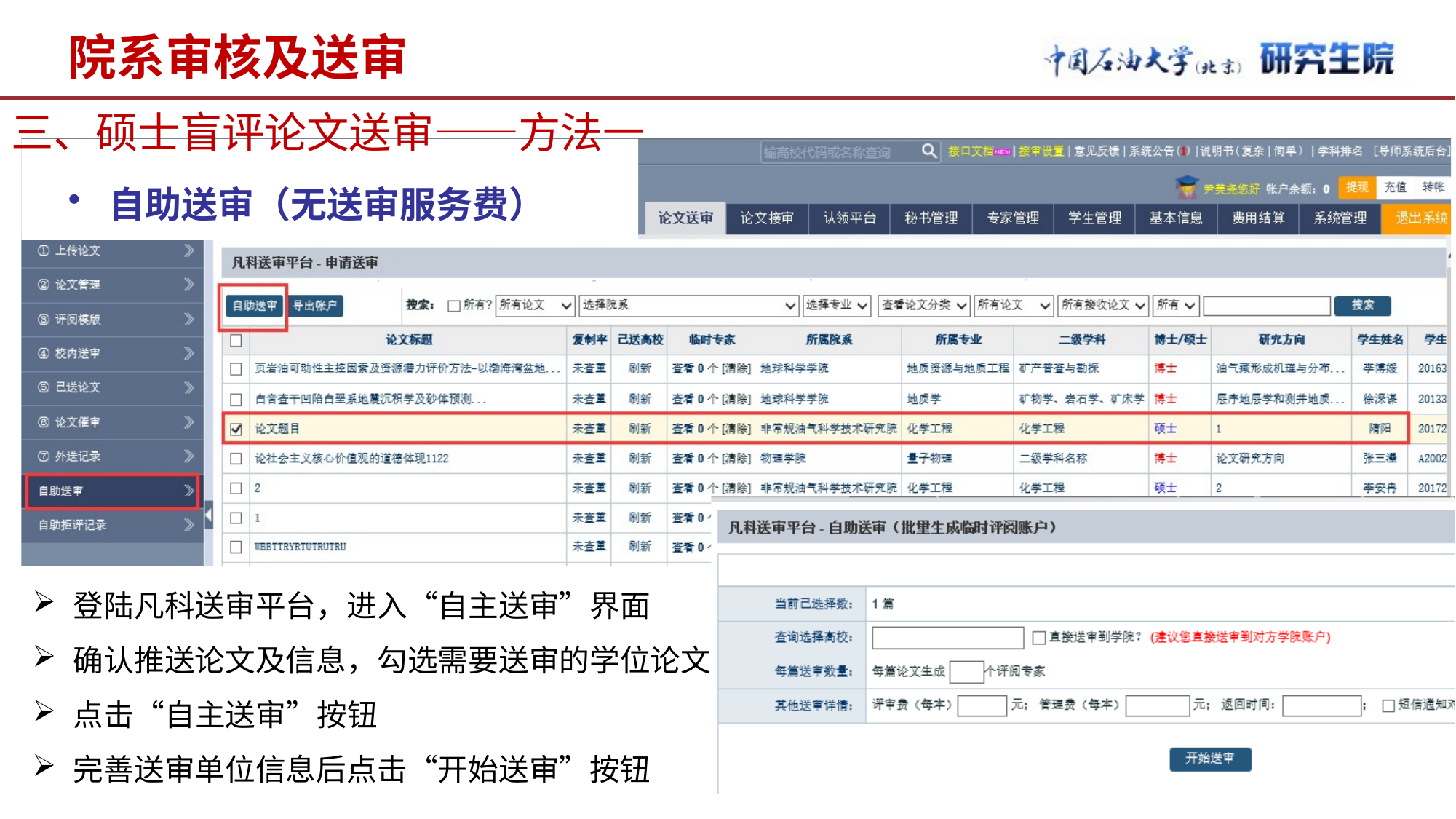

# 院系审核及送审
三、硕士盲评论文送审——方法一
自助送审（无送审服务费）

登陆凡科送审平台，进入“自主送审”界面
确认推送论文及信息，勾选需要送审的学位论文
点击“自主送审”按钮
完善送审单位信息后点击“开始送审”按钮